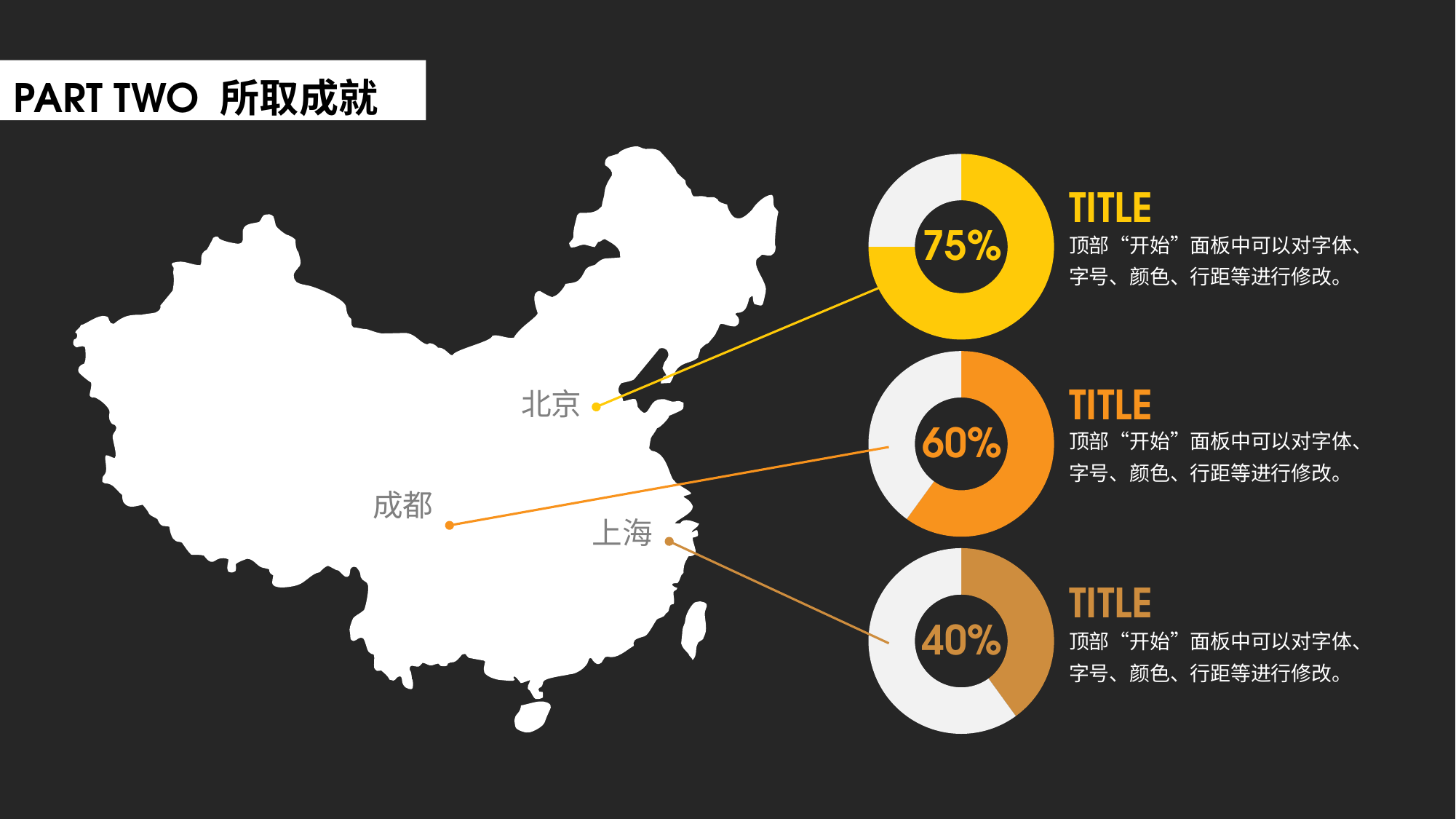

PART TWO 所取成就

### Chart

| Category | 列1 |
|---|---|
|  | 0.75 |
|  | 0.25 |
TITLE
75%
顶部“开始”面板中可以对字体、字号、颜色、行距等进行修改。

### Chart

| Category | 列1 |
|---|---|
|  | 6.0 |
|  | 4.0 |
TITLE
北京
60%
顶部“开始”面板中可以对字体、字号、颜色、行距等进行修改。
成都
上海

### Chart

| Category | 列1 |
|---|---|
|  | 4.0 |
|  | 6.0 |
TITLE
40%
顶部“开始”面板中可以对字体、字号、颜色、行距等进行修改。